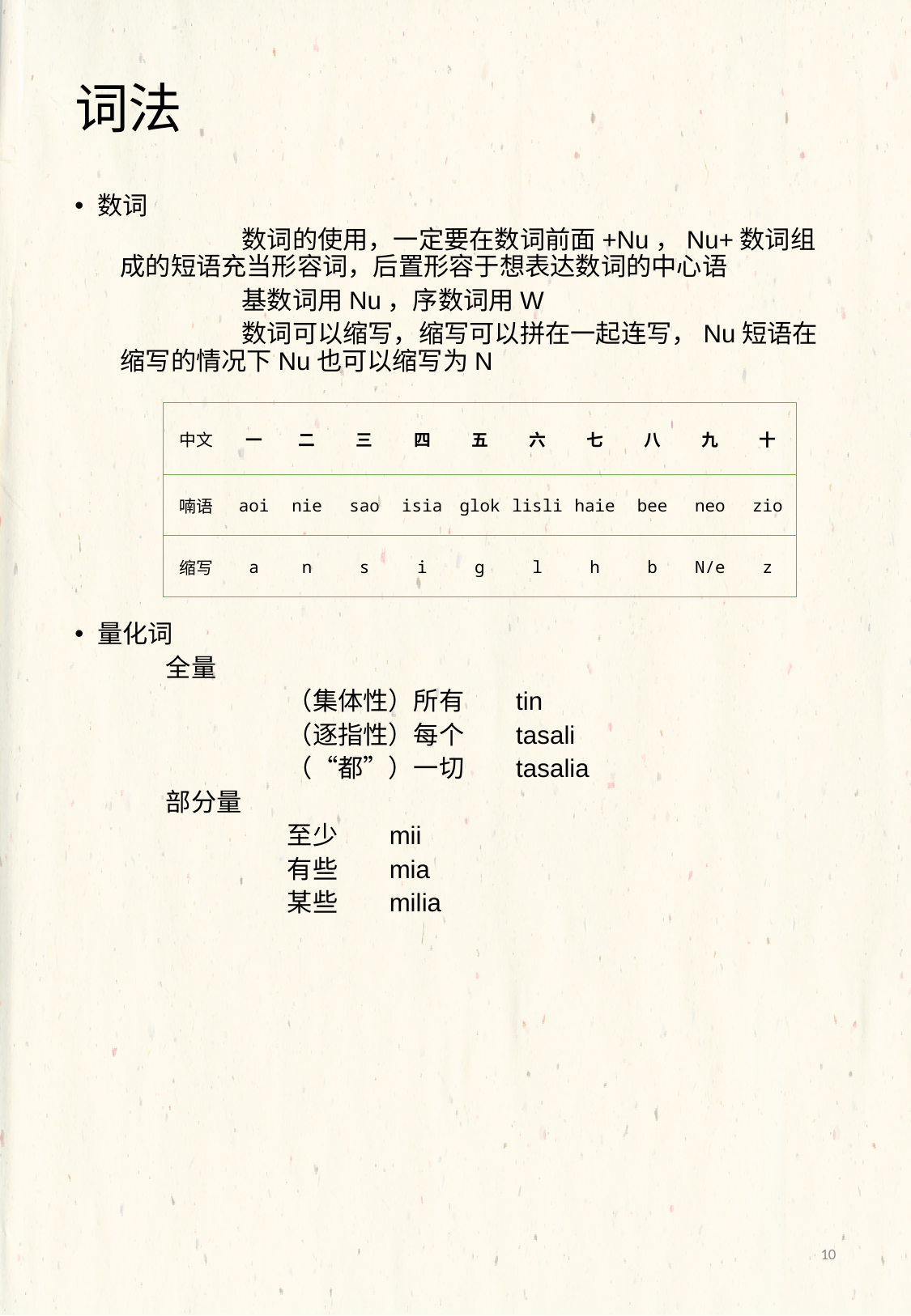

# 词法
数词
	数词的使用，一定要在数词前面+Nu，Nu+数词组成的短语充当形容词，后置形容于想表达数词的中心语
	基数词用Nu，序数词用W
	数词可以缩写，缩写可以拼在一起连写，Nu短语在缩写的情况下Nu也可以缩写为N

量化词
全量
	（集体性）所有        tin
	（逐指性）每个        tasali
	（“都”）一切        tasalia
部分量
	至少        mii
	有些        mia
	某些        milia
| 中文 | 一 | 二 | 三 | 四 | 五 | 六 | 七 | 八 | 九 | 十 |
| --- | --- | --- | --- | --- | --- | --- | --- | --- | --- | --- |
| 喃语 | aoi | nie | sao | isia | glok | lisli | haie | bee | neo | zio |
| 缩写 | a | n | s | i | g | l | h | b | N/e | z |
10